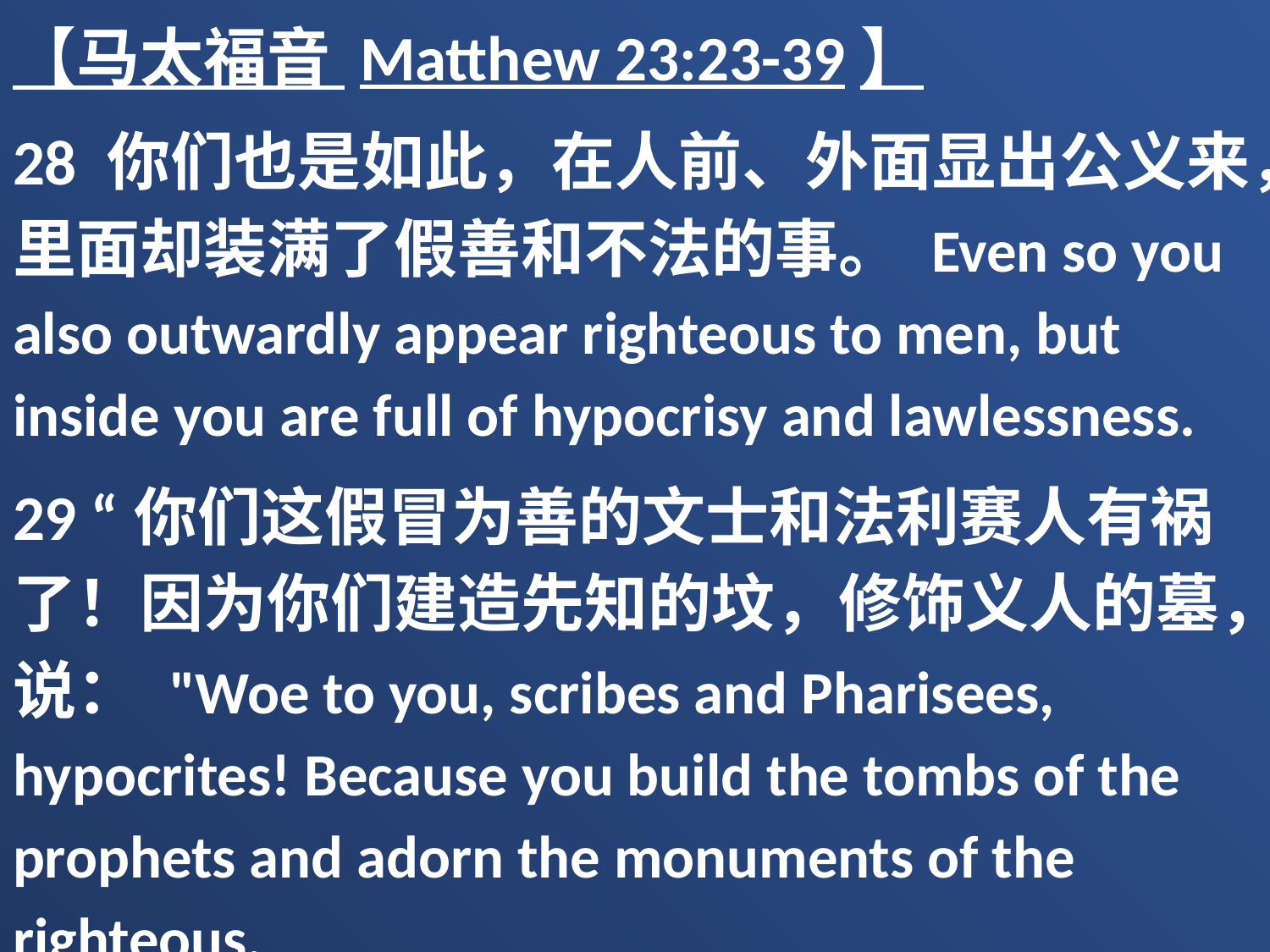

【马太福音 Matthew 23:23-39】
28 你们也是如此，在人前、外面显出公义来，里面却装满了假善和不法的事。 Even so you also outwardly appear righteous to men, but inside you are full of hypocrisy and lawlessness.
29 “你们这假冒为善的文士和法利赛人有祸了！因为你们建造先知的坟，修饰义人的墓，说： "Woe to you, scribes and Pharisees, hypocrites! Because you build the tombs of the prophets and adorn the monuments of the righteous,